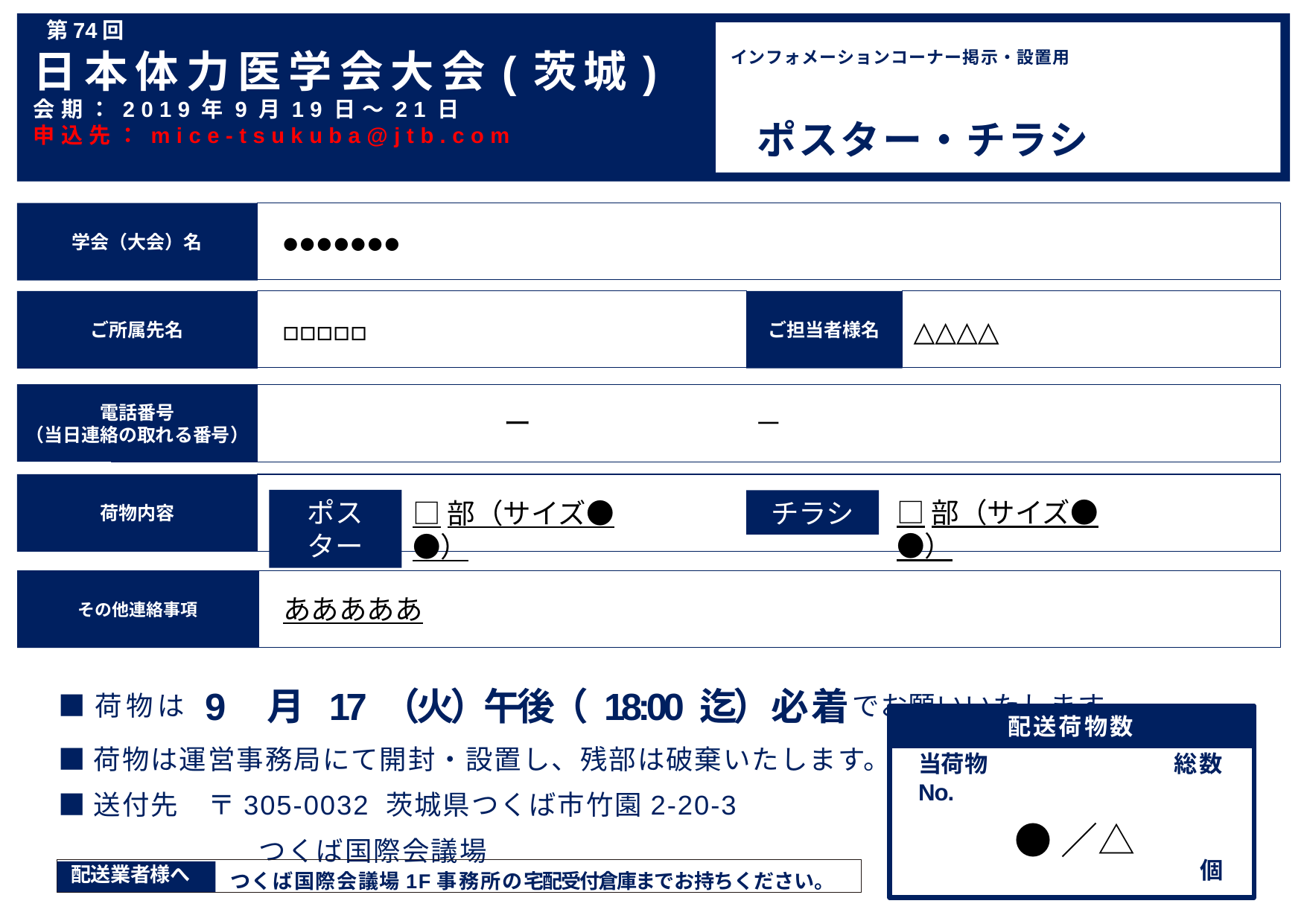

●●●●●●●
□□□□□
△△△△
　　　　　　　　ー　　　　　　　　－
□部（サイズ●●）
□部（サイズ●●）
あああああ
●／△